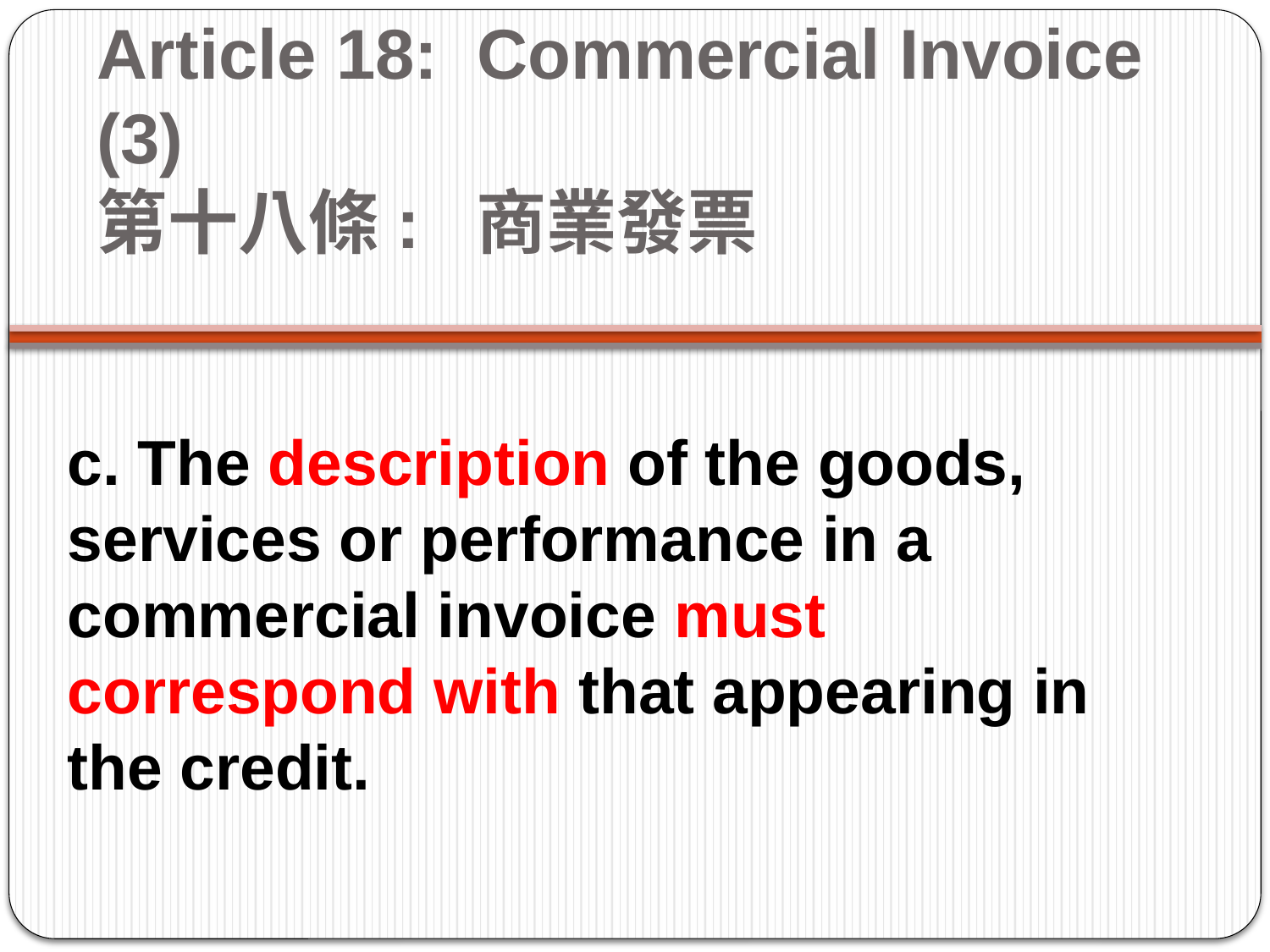

# Article 18:  Commercial Invoice    (3)  第十八條:  商業發票
c. The description of the goods, services or performance in a commercial invoice must correspond with that appearing in the credit.